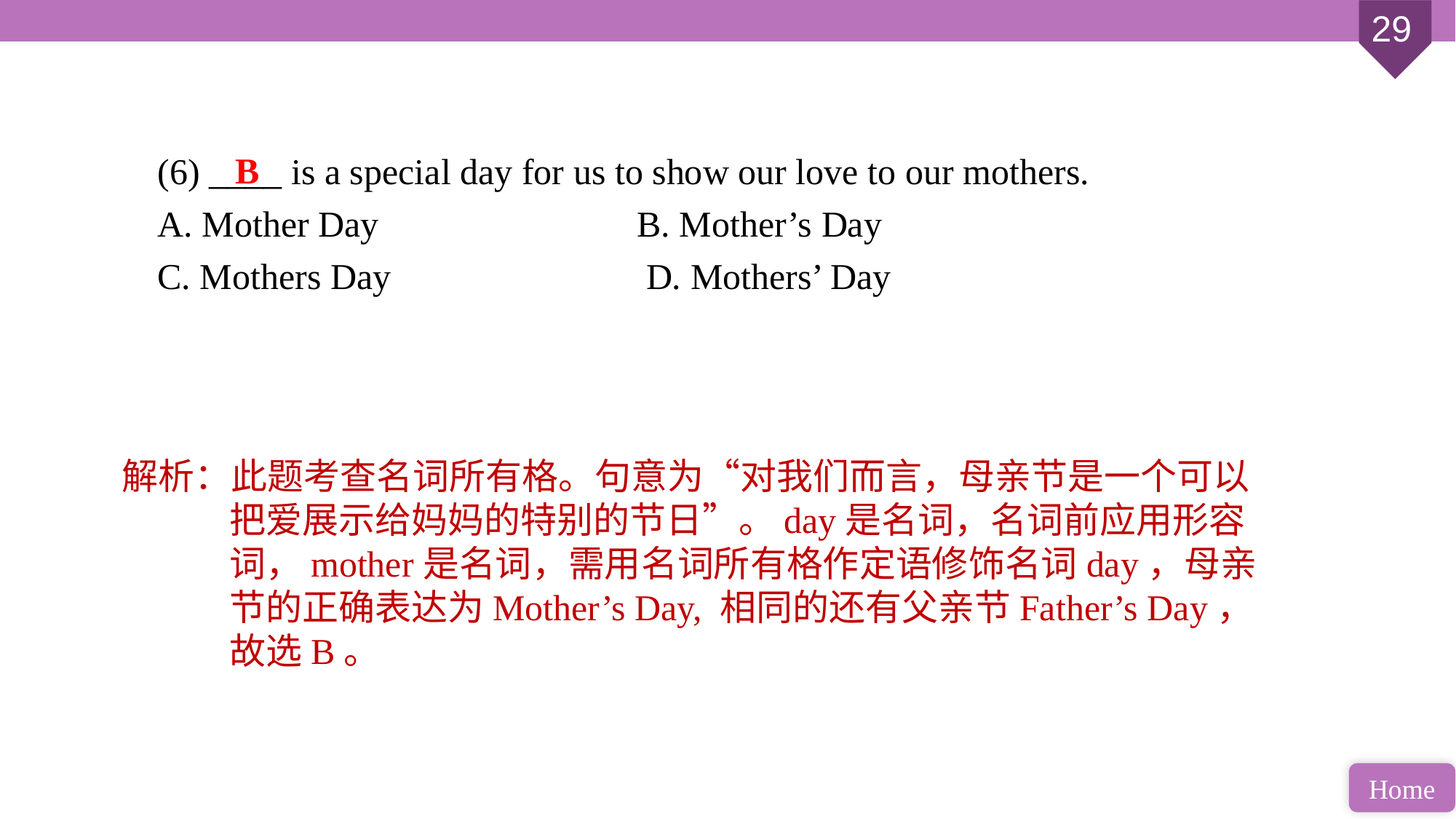

(6) ____ is a special day for us to show our love to our mothers.
A. Mother Day 			B. Mother’s Day
C. Mothers Day			 D. Mothers’ Day
B
解析：此题考查名词所有格。句意为“对我们而言，母亲节是一个可以把爱展示给妈妈的特别的节日”。day是名词，名词前应用形容词，mother是名词，需用名词所有格作定语修饰名词day，母亲节的正确表达为Mother’s Day, 相同的还有父亲节Father’s Day，故选B。